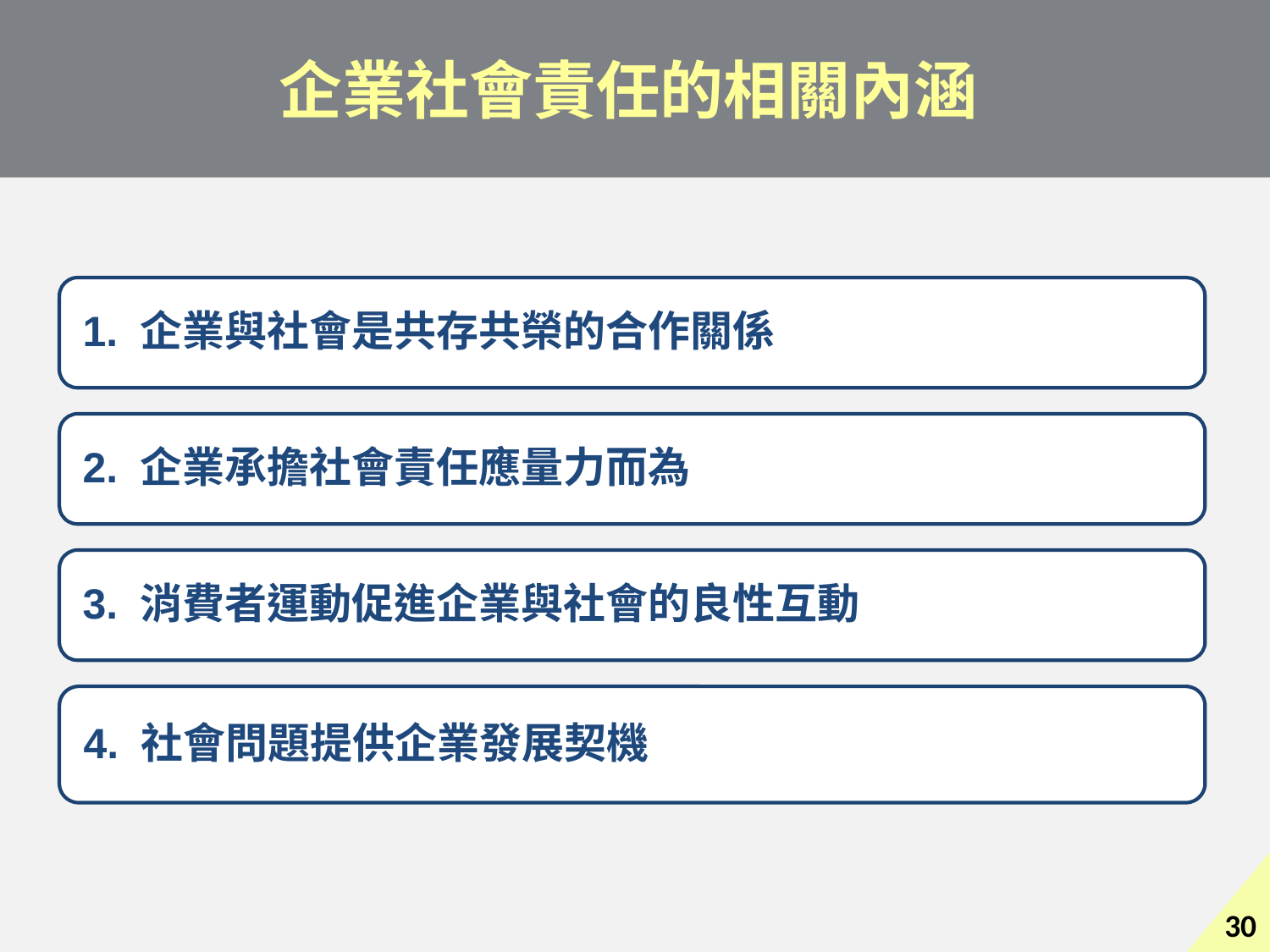

企業社會責任的相關內涵
1. 企業與社會是共存共榮的合作關係
2. 企業承擔社會責任應量力而為
3. 消費者運動促進企業與社會的良性互動
4. 社會問題提供企業發展契機

30